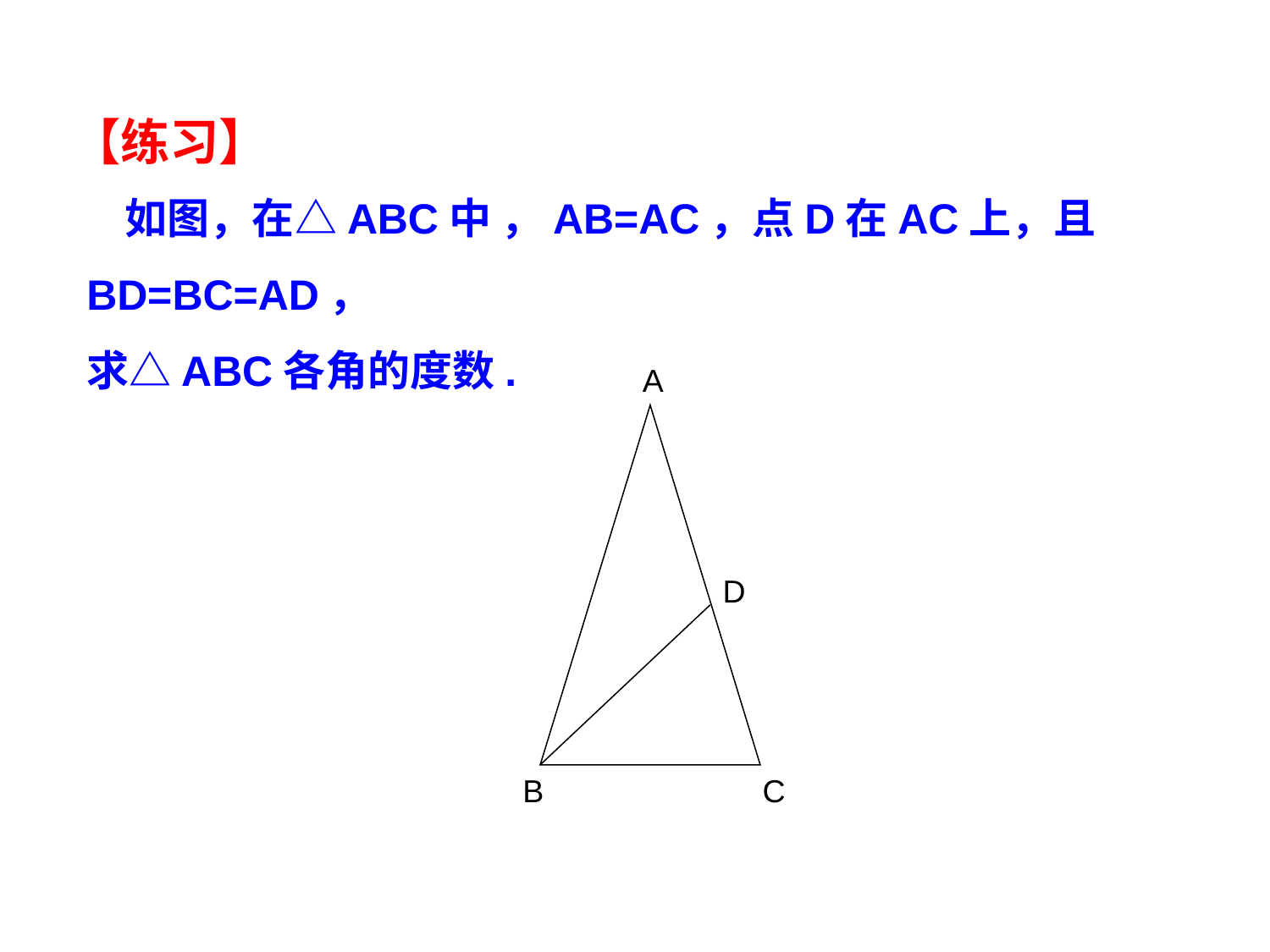

【练习】
   如图，在△ABC中 ，AB=AC，点D在AC上，且BD=BC=AD，
求△ABC各角的度数.
A

D

B
C